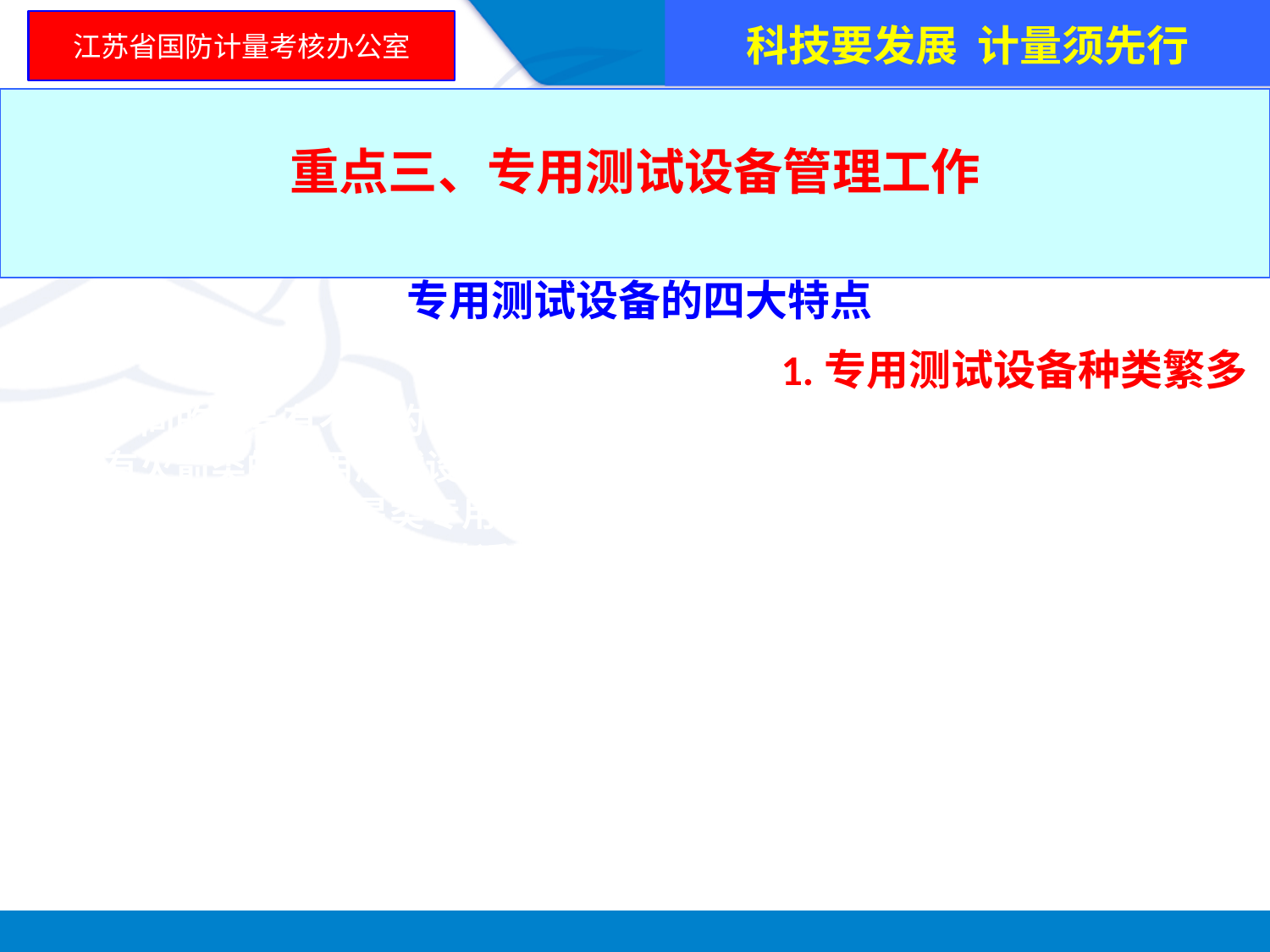

科技要发展  计量须先行
江苏省国防计量考核办公室
重点三、专用测试设备管理工作

专用测试设备的四大特点
1.专用测试设备种类繁多
首先不同的型号有不同的专用测试设备。例如舰船有舰船类的专用测试设备，火箭有火箭类的专用测试设备，卫星有卫星类的专用测试设备等。而每一类专用测试设备，例如卫星类专用测试设备，有不同的型号：高轨道通讯卫星、中轨道资源探测卫星、低轨道返回式卫星等，其专用测试设备涉及的专业、功能、技术要求都不完全相同。即使是同一类卫星，对于不同代的产品，为了满足每一颗卫星的特殊的测量技术要求，其专用测试设备都有不同的接口，硬件、软件，不能替代使用或沿用。
其次，对同一产品，在其科研、生产、服务的不同阶段，其专用测试设备也是不同的。从元器件测试、部件测试、分机测试、整机测试到整个产品的系统测试，使用的绝大多数是专用测试设备，且每一种测试设备的技术性能都有差别。